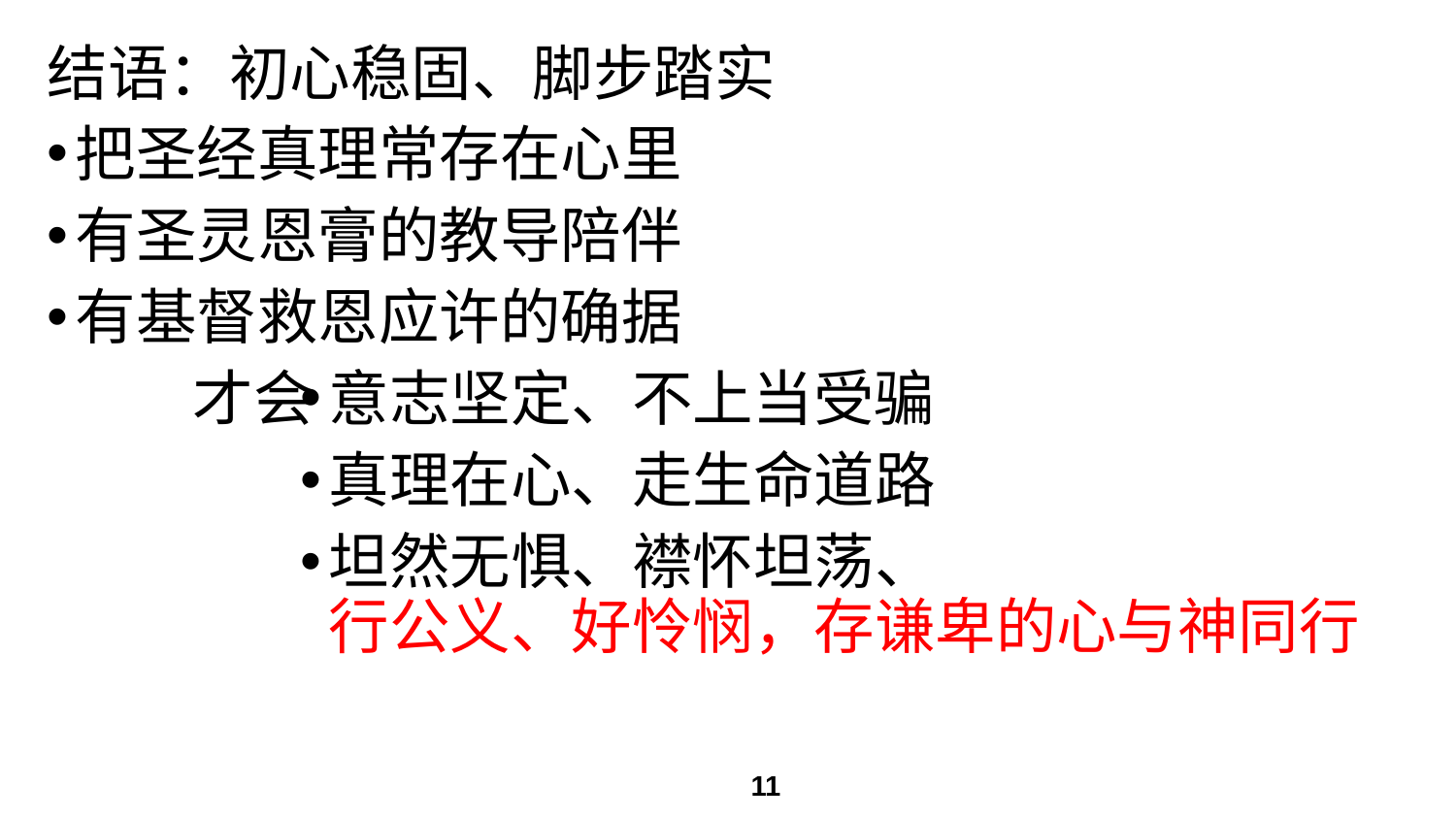

# 结语：初心稳固、脚步踏实
把圣经真理常存在心里
有圣灵恩膏的教导陪伴
有基督救恩应许的确据
	才会
意志坚定、不上当受骗
真理在心、走生命道路
坦然无惧、襟怀坦荡、
行公义、好怜悯，存谦卑的心与神同行
11